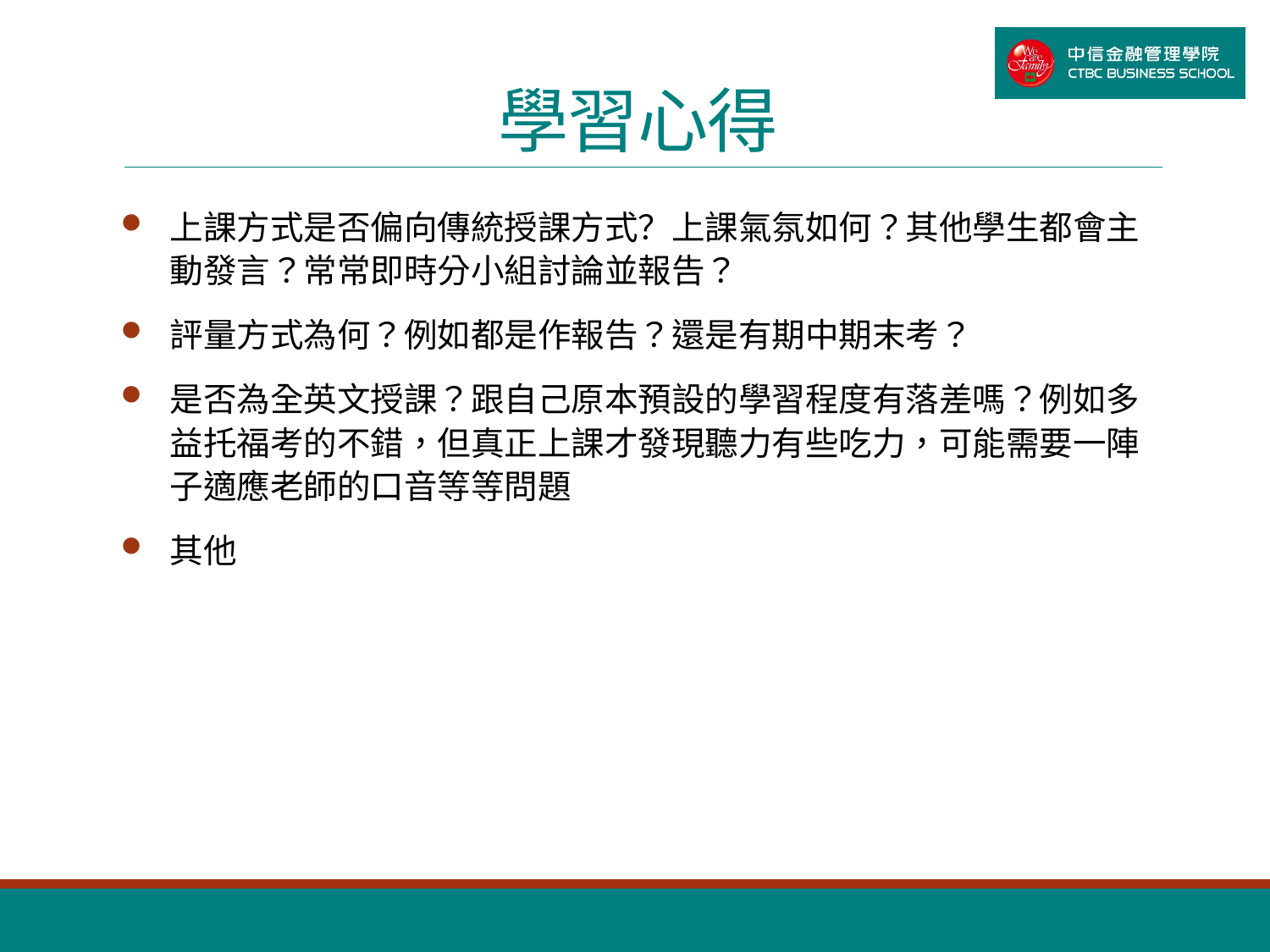

# 學習心得
上課方式是否偏向傳統授課方式？上課氣氛如何？其他學生都會主動發言？常常即時分小組討論並報告？
評量方式為何？例如都是作報告？還是有期中期末考？
是否為全英文授課？跟自己原本預設的學習程度有落差嗎？例如多益托福考的不錯，但真正上課才發現聽力有些吃力，可能需要一陣子適應老師的口音等等問題
其他